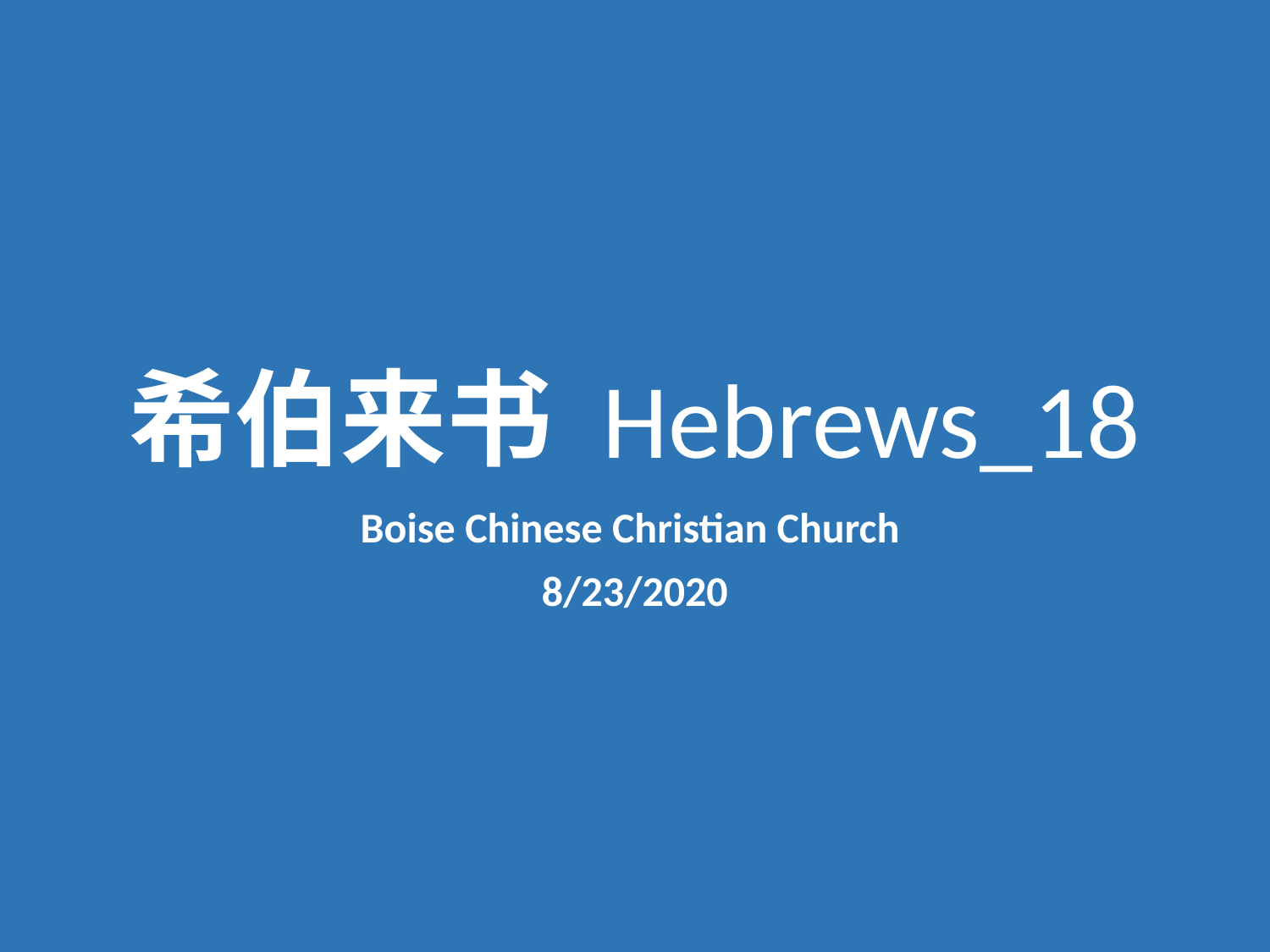

# 希伯来书 Hebrews_18
Boise Chinese Christian Church
8/23/2020